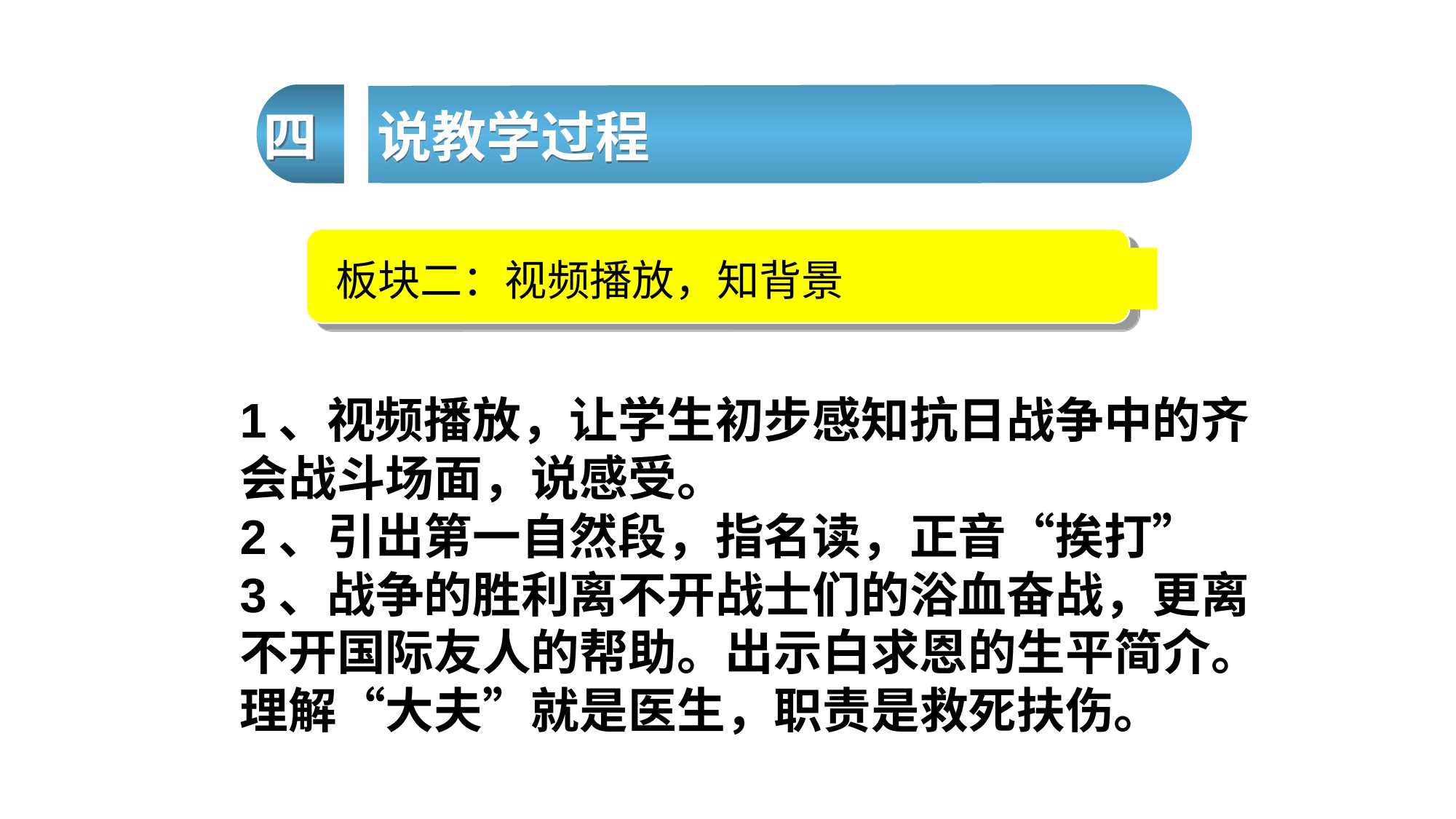

四
说教学过程

板块二：视频播放，知背景
1、视频播放，让学生初步感知抗日战争中的齐会战斗场面，说感受。
2、引出第一自然段，指名读，正音“挨打”
3、战争的胜利离不开战士们的浴血奋战，更离不开国际友人的帮助。出示白求恩的生平简介。理解“大夫”就是医生，职责是救死扶伤。